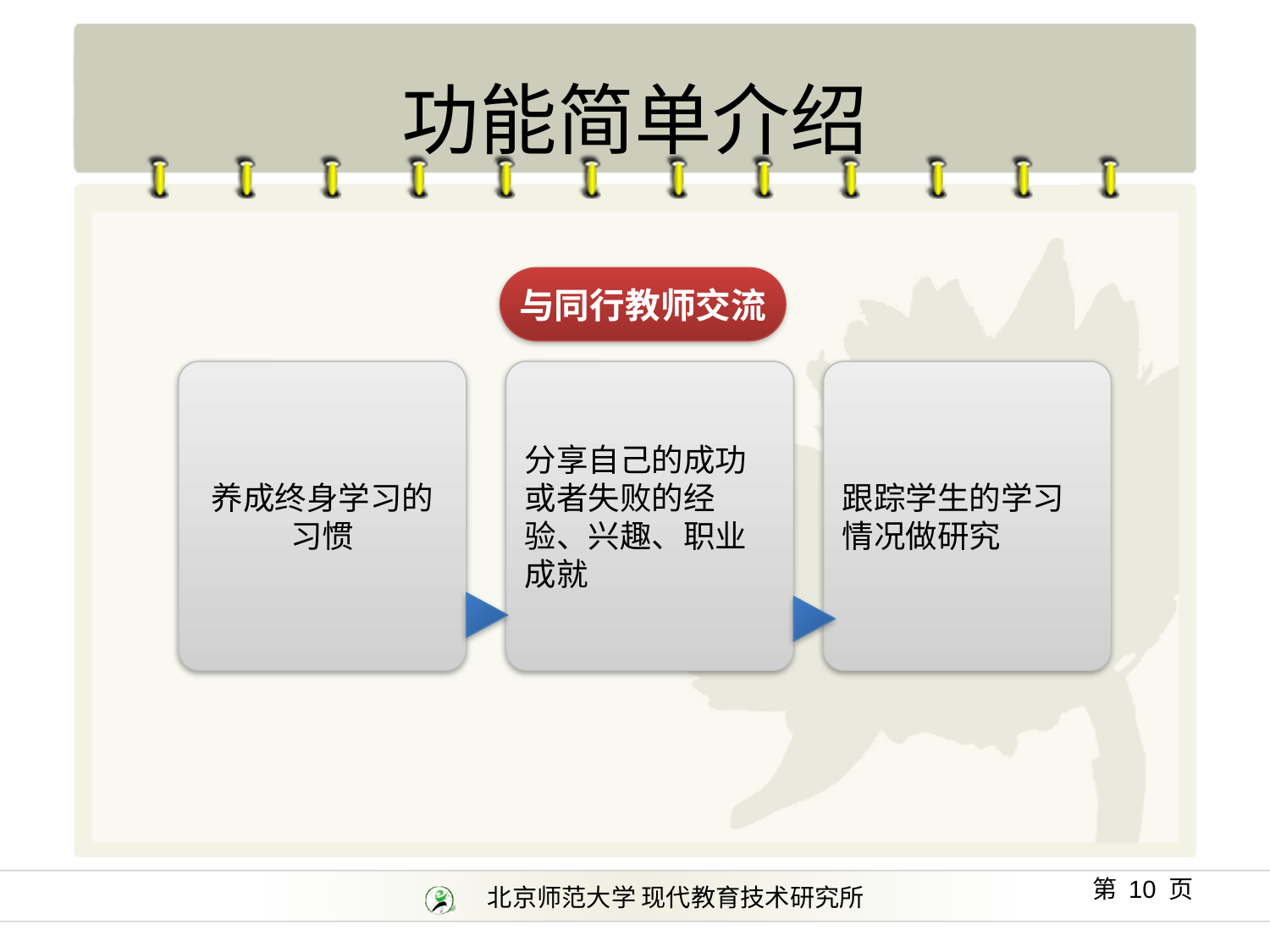

# 功能简单介绍
与同行教师交流
养成终身学习的习惯
分享自己的成功或者失败的经验、兴趣、职业成就
跟踪学生的学习情况做研究

第 10 页